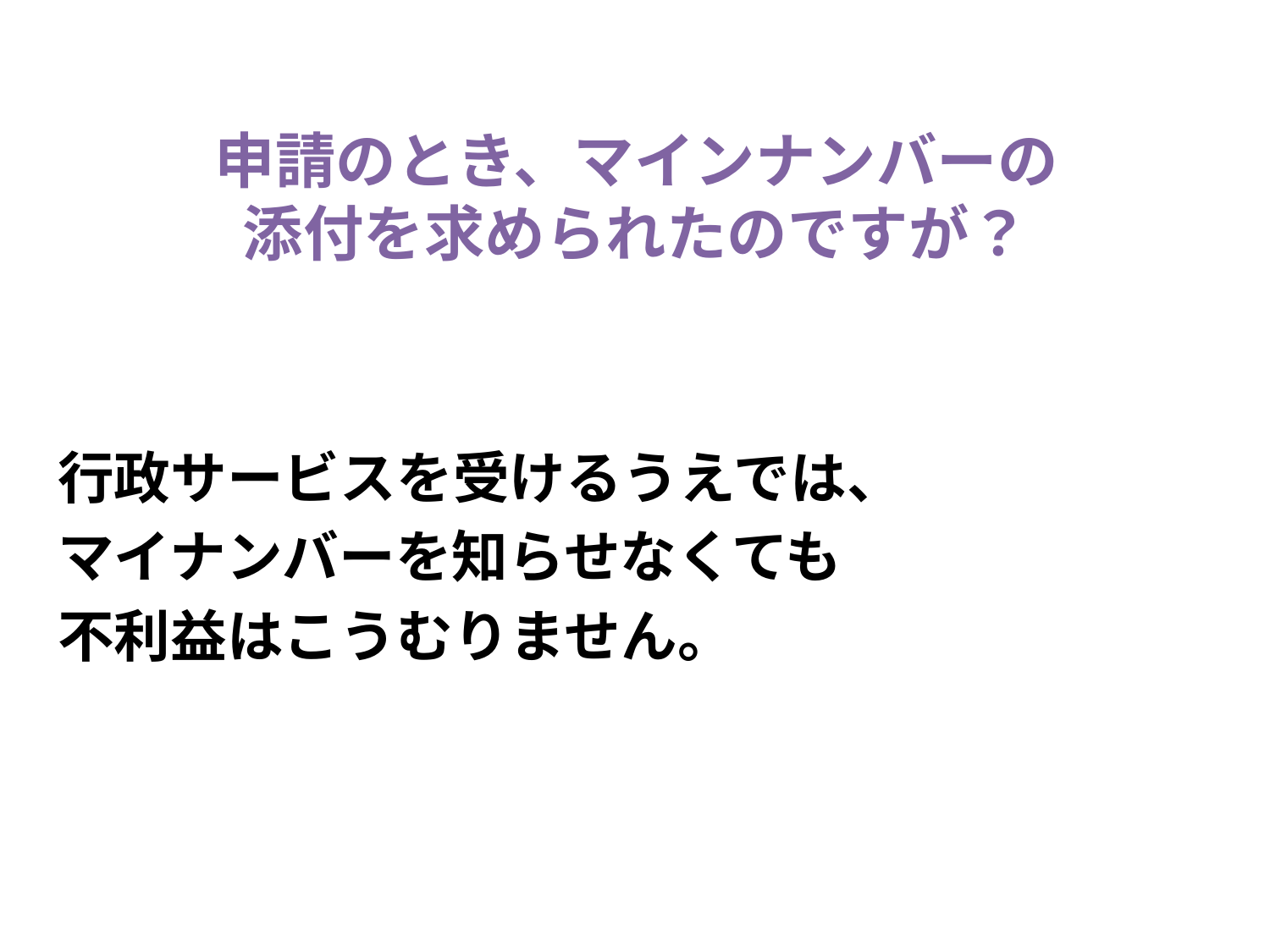

# 申請のとき、マインナンバーの 添付を求められたのですが？
行政サービスを受けるうえでは、
マイナンバーを知らせなくても
不利益はこうむりません。